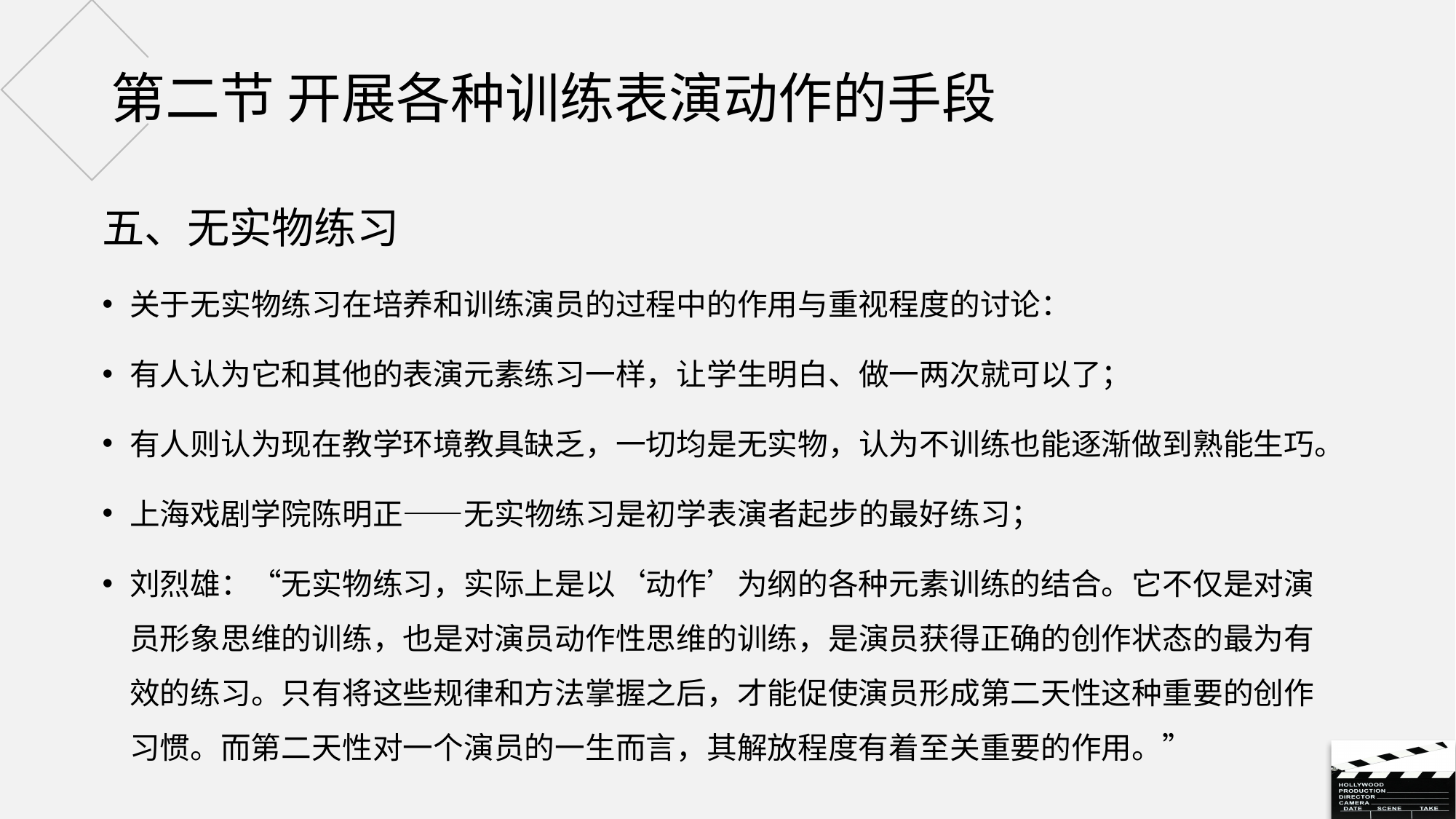

# 第二节 开展各种训练表演动作的手段
五、无实物练习
关于无实物练习在培养和训练演员的过程中的作用与重视程度的讨论：
有人认为它和其他的表演元素练习一样，让学生明白、做一两次就可以了；
有人则认为现在教学环境教具缺乏，一切均是无实物，认为不训练也能逐渐做到熟能生巧。
上海戏剧学院陈明正——无实物练习是初学表演者起步的最好练习；
刘烈雄：“无实物练习，实际上是以‘动作’为纲的各种元素训练的结合。它不仅是对演员形象思维的训练，也是对演员动作性思维的训练，是演员获得正确的创作状态的最为有效的练习。只有将这些规律和方法掌握之后，才能促使演员形成第二天性这种重要的创作习惯。而第二天性对一个演员的一生而言，其解放程度有着至关重要的作用。”